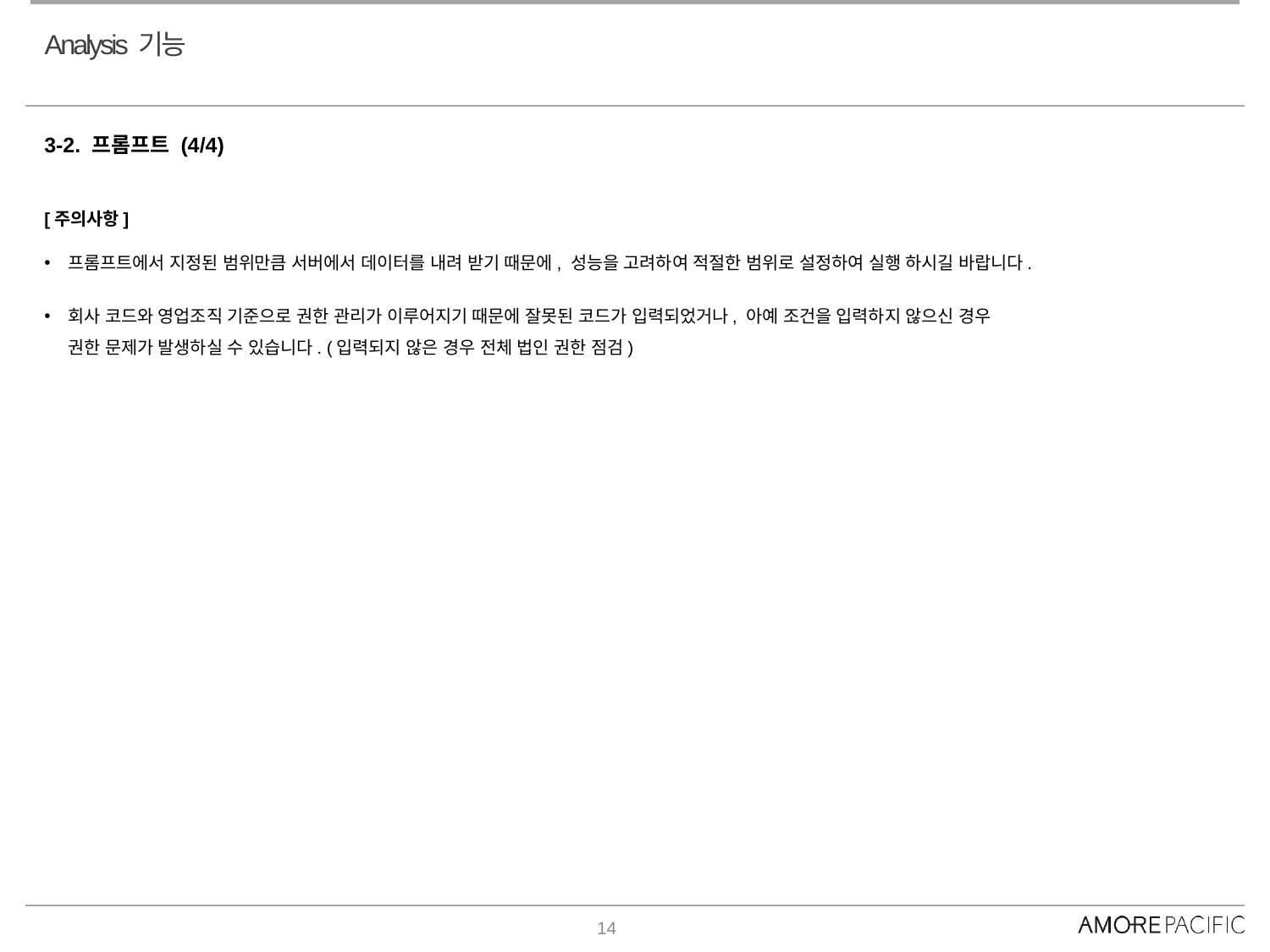

# Analysis 기능
3-2. 프롬프트 (4/4)
[주의사항]

프롬프트에서 지정된 범위만큼 서버에서 데이터를 내려 받기 때문에, 성능을 고려하여 적절한 범위로 설정하여 실행 하시길 바랍니다.
회사 코드와 영업조직 기준으로 권한 관리가 이루어지기 때문에 잘못된 코드가 입력되었거나, 아예 조건을 입력하지 않으신 경우
권한 문제가 발생하실 수 있습니다. (입력되지 않은 경우 전체 법인 권한 점검)
14